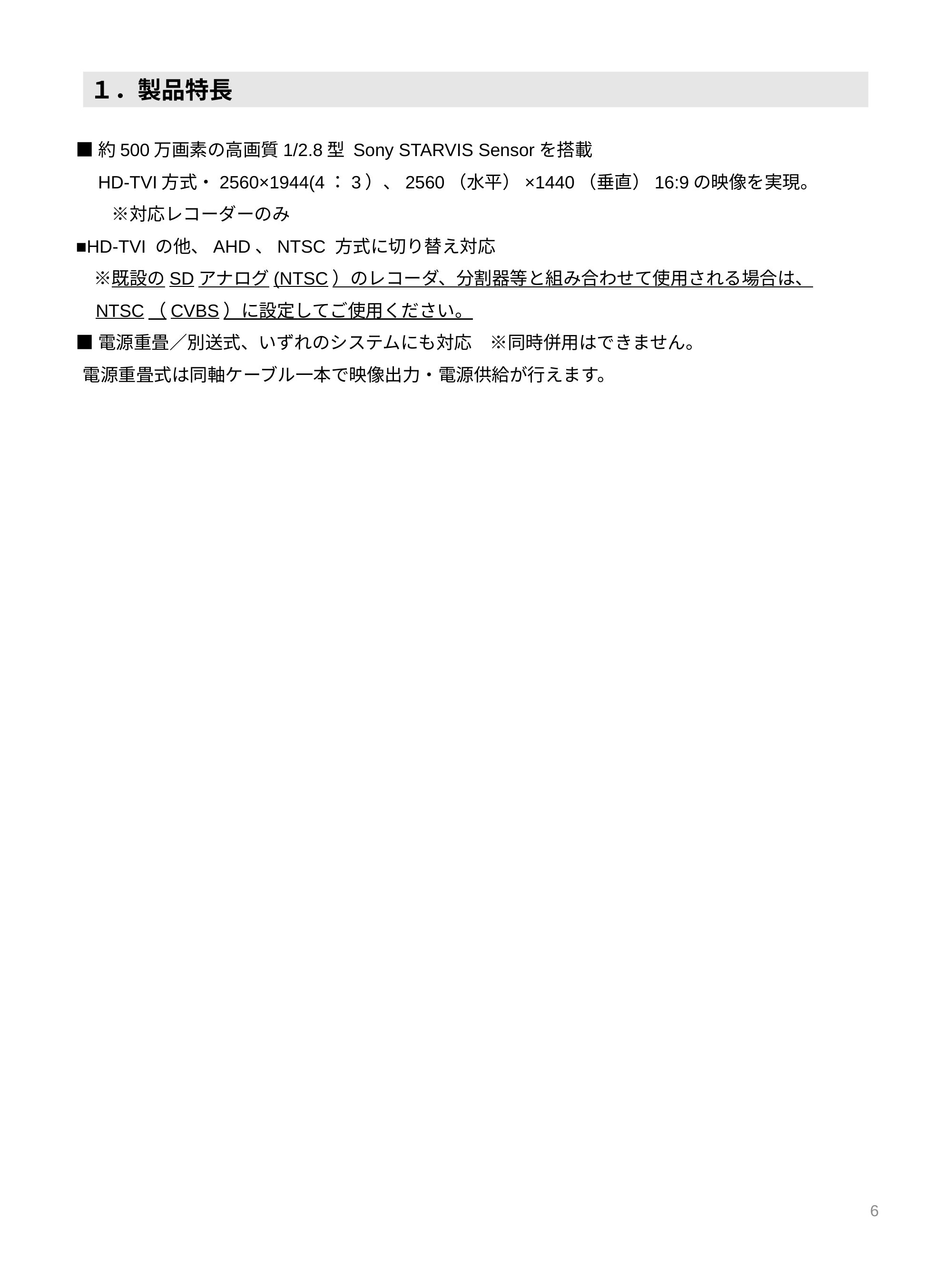

１．製品特長
■約500万画素の高画質1/2.8型 Sony STARVIS Sensorを搭載
　HD-TVI方式・2560×1944(4：3）、2560（水平）×1440（垂直）16:9の映像を実現。
　　※対応レコーダーのみ
■HD-TVI の他、AHD、NTSC 方式に切り替え対応
　※既設のSDアナログ(NTSC）のレコーダ、分割器等と組み合わせて使用される場合は、
NTSC（CVBS）に設定してご使用ください。
■電源重畳／別送式、いずれのシステムにも対応　※同時併用はできません。
電源重畳式は同軸ケーブル一本で映像出力・電源供給が行えます。
6